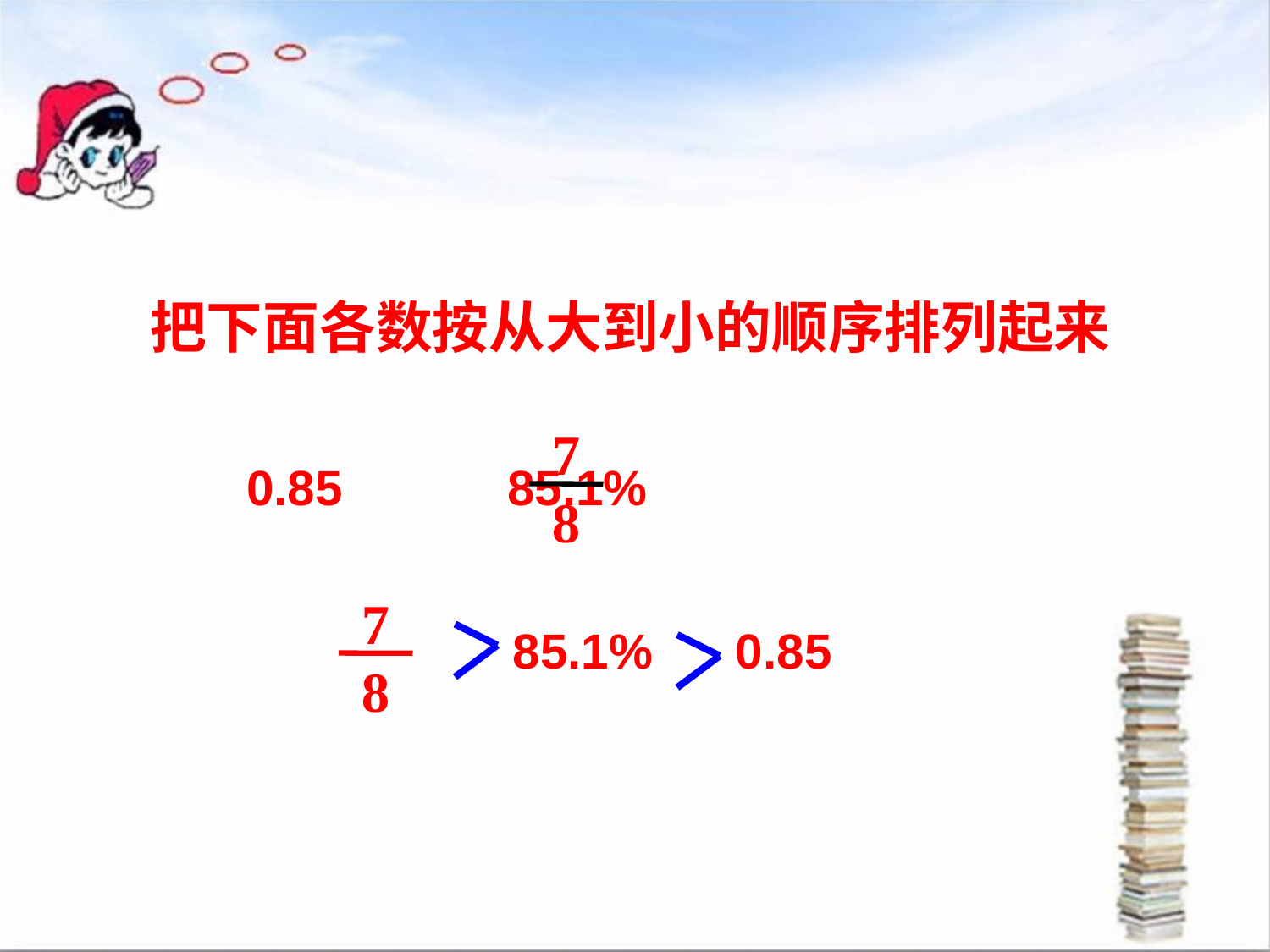

把下面各数按从大到小的顺序排列起来

       0.85            85.1%

7
8

7
8

85.1%
0.85